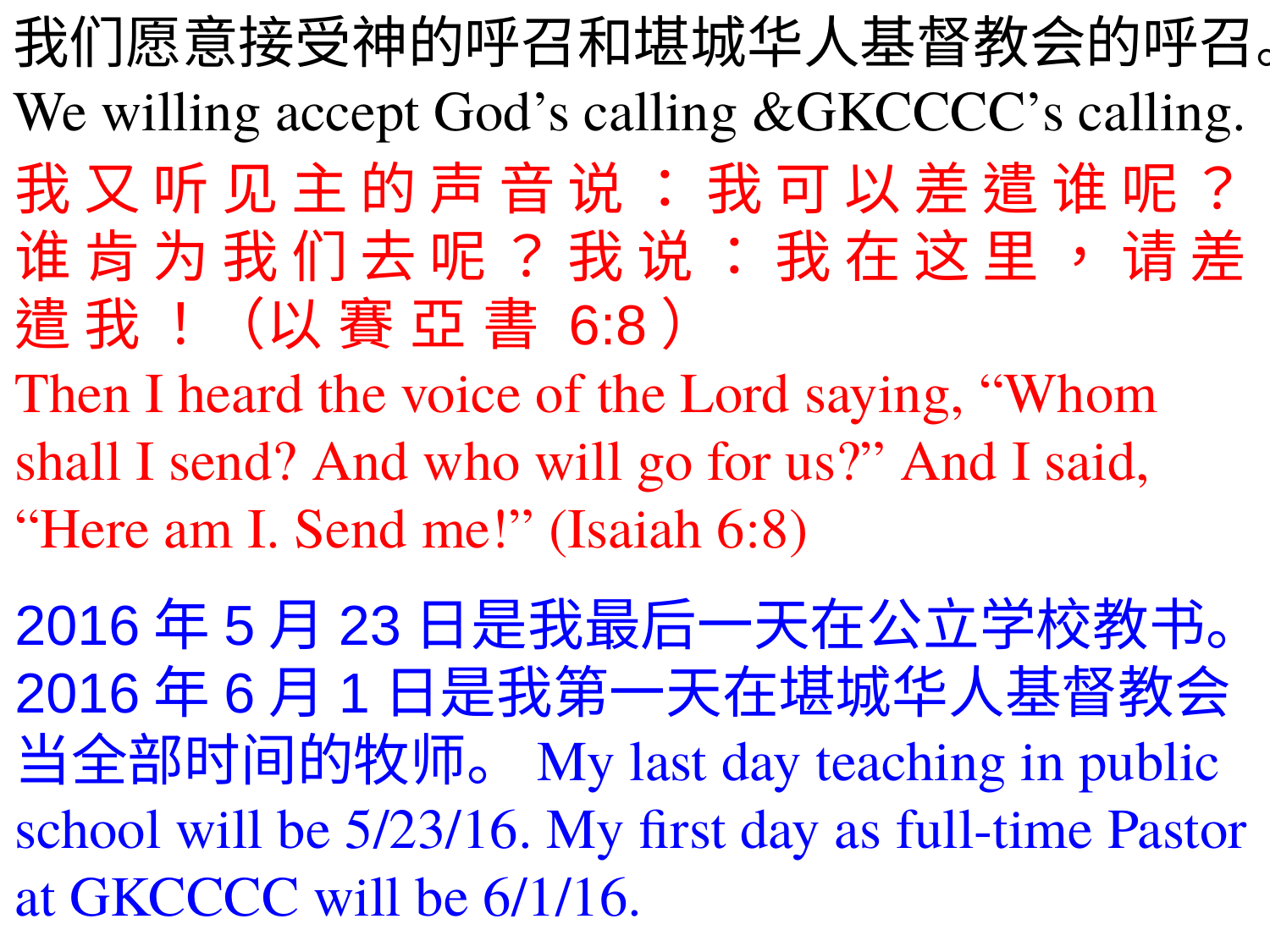

# 我们愿意接受神的呼召和堪城华人基督教会的呼召。We willing accept God’s calling &GKCCCC’s calling.
我 又 听 见 主 的 声 音 说 ： 我 可 以 差 遣 谁 呢 ？ 谁 肯 为 我 们 去 呢 ？ 我 说 ： 我 在 这 里 ， 请 差 遣 我 ！（以 賽 亞 書 6:8）
Then I heard the voice of the Lord saying, “Whom shall I send? And who will go for us?” And I said, “Here am I. Send me!” (Isaiah 6:8)
2016年5月23日是我最后一天在公立学校教书。2016年6月1日是我第一天在堪城华人基督教会当全部时间的牧师。My last day teaching in public school will be 5/23/16. My first day as full-time Pastor at GKCCCC will be 6/1/16.